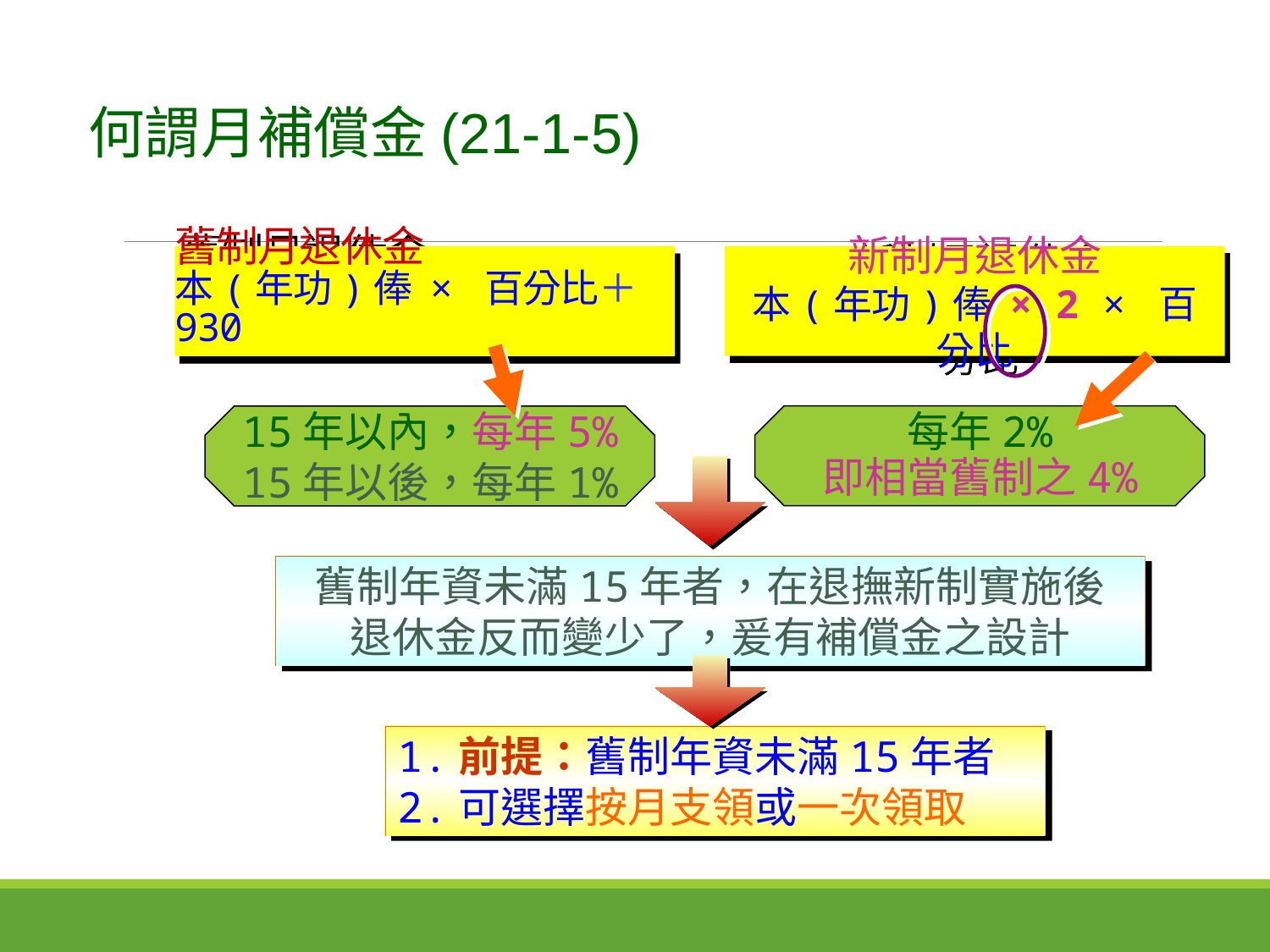

何謂月補償金(21-1-5)
# 舊制月退休金 本(年功)俸 × 百分比＋ 930
新制月退休金
本(年功)俸 × 2 × 百分比

每年2%

15年以內，每年5%
15年以後，每年1%

即相當舊制之4%
舊制年資未滿15年者，在退撫新制實施後
退休金反而變少了，爰有補償金之設計

1.前提：舊制年資未滿15年者
2.可選擇按月支領或一次領取